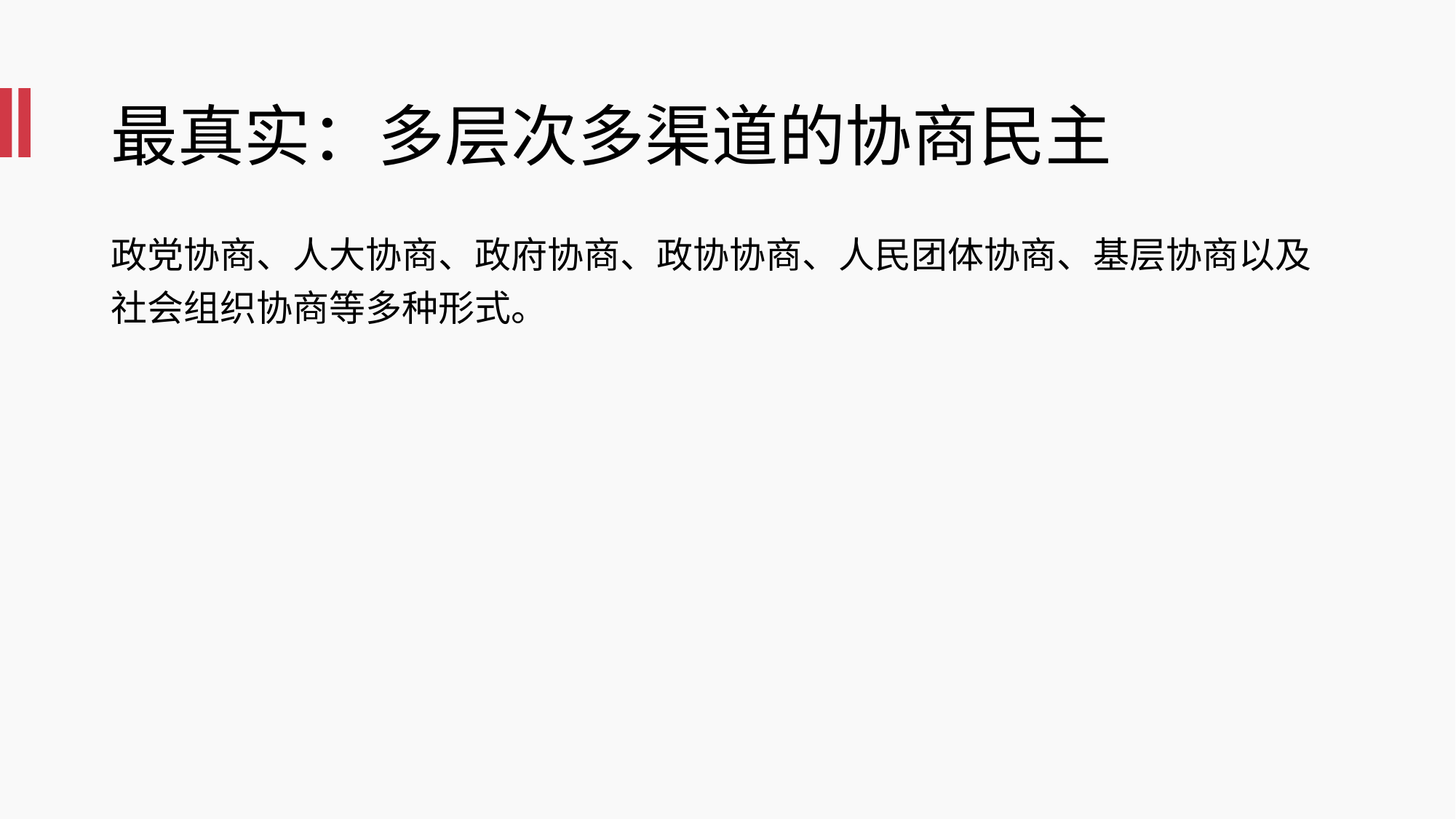

最真实：多层次多渠道的协商民主
政党协商、人大协商、政府协商、政协协商、人民团体协商、基层协商以及社会组织协商等多种形式。